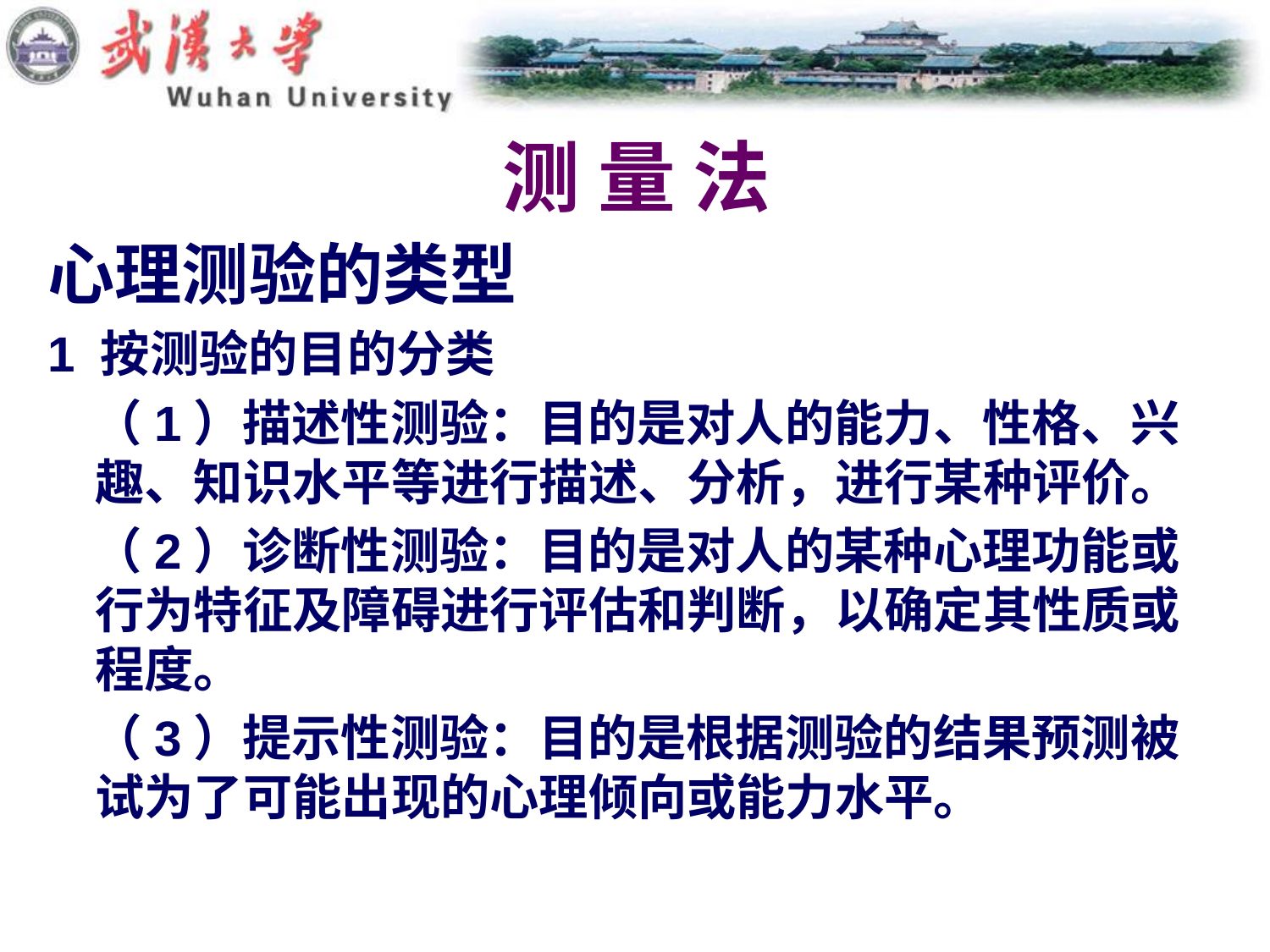

# 测 量 法
心理测验的类型
1 按测验的目的分类
   （1）描述性测验：目的是对人的能力、性格、兴趣、知识水平等进行描述、分析，进行某种评价。
   （2）诊断性测验：目的是对人的某种心理功能或行为特征及障碍进行评估和判断，以确定其性质或程度。
   （3）提示性测验：目的是根据测验的结果预测被试为了可能出现的心理倾向或能力水平。